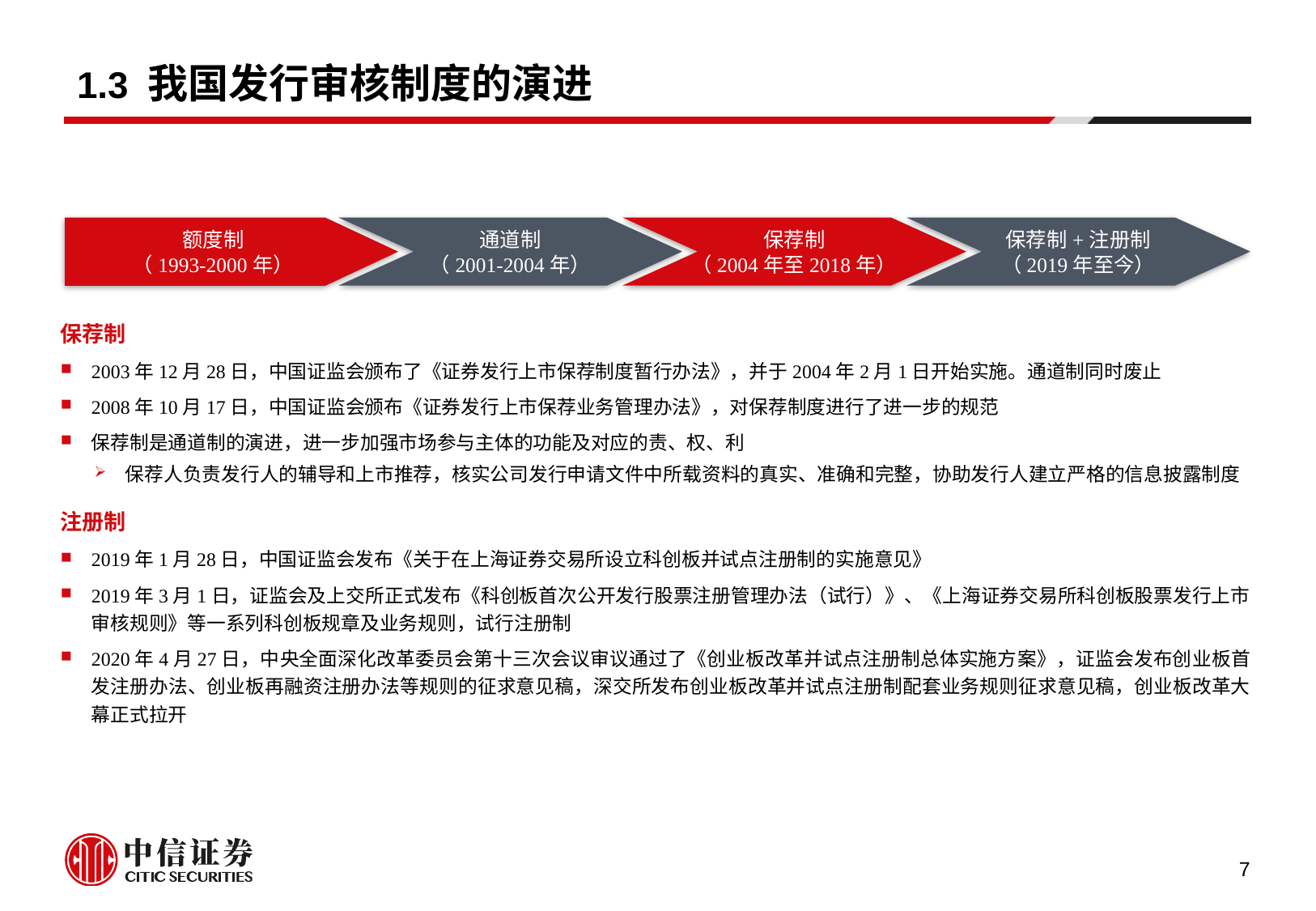

# 1.3 我国发行审核制度的演进
额度制
（1993-2000年）
通道制
（2001-2004年）
保荐制
（2004年至2018年）
保荐制+注册制
（2019年至今）
保荐制
2003年12月28日，中国证监会颁布了《证券发行上市保荐制度暂行办法》，并于2004年2月1日开始实施。通道制同时废止
2008年10月17日，中国证监会颁布《证券发行上市保荐业务管理办法》，对保荐制度进行了进一步的规范
保荐制是通道制的演进，进一步加强市场参与主体的功能及对应的责、权、利
保荐人负责发行人的辅导和上市推荐，核实公司发行申请文件中所载资料的真实、准确和完整，协助发行人建立严格的信息披露制度
注册制
2019年1月28日，中国证监会发布《关于在上海证券交易所设立科创板并试点注册制的实施意见》
2019年3月1日，证监会及上交所正式发布《科创板首次公开发行股票注册管理办法（试行）》、《上海证券交易所科创板股票发行上市审核规则》等一系列科创板规章及业务规则，试行注册制
2020年4月27日，中央全面深化改革委员会第十三次会议审议通过了《创业板改革并试点注册制总体实施方案》，证监会发布创业板首发注册办法、创业板再融资注册办法等规则的征求意见稿，深交所发布创业板改革并试点注册制配套业务规则征求意见稿，创业板改革大幕正式拉开